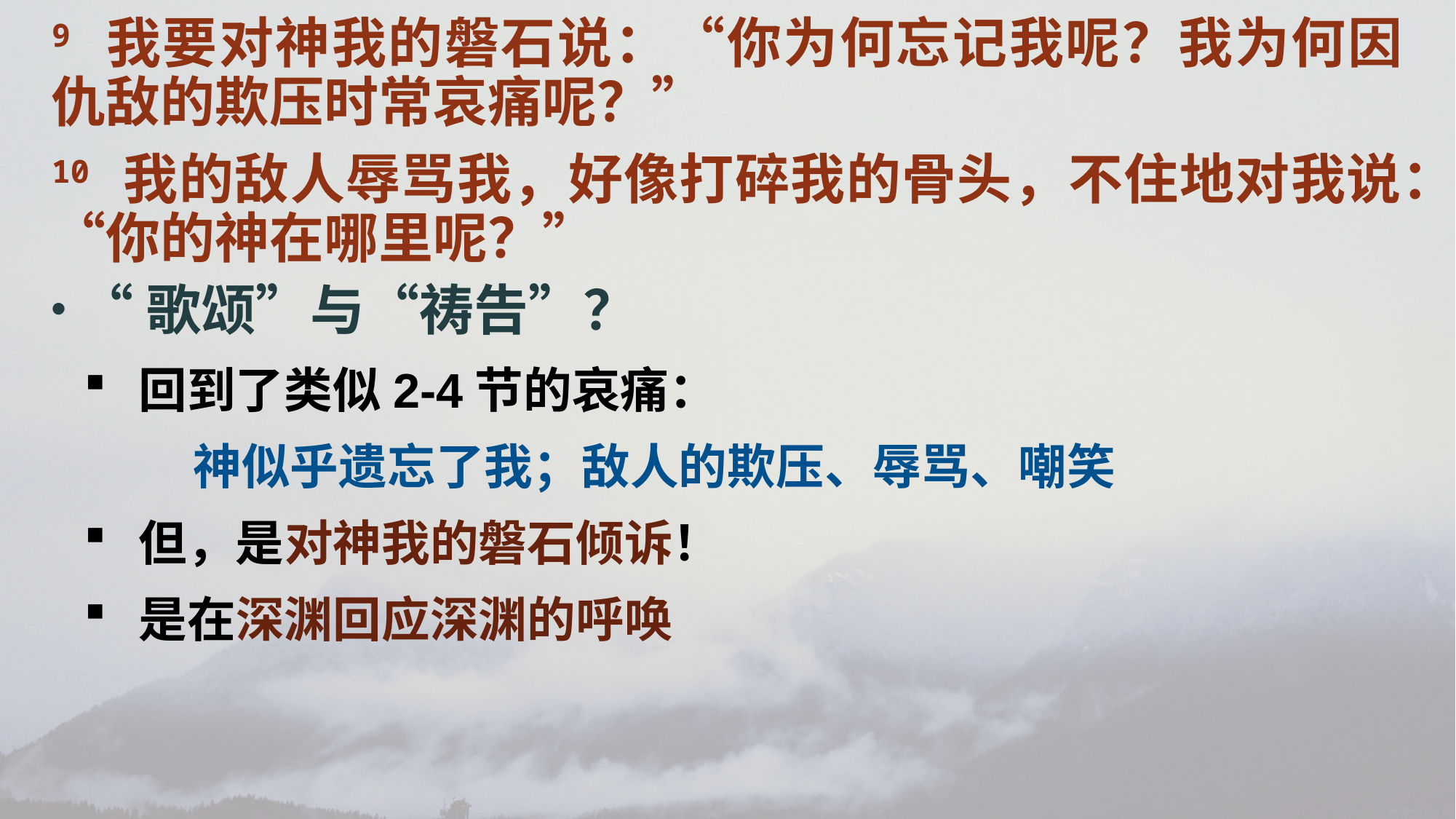

9 我要对神我的磐石说：“你为何忘记我呢？我为何因仇敌的欺压时常哀痛呢？”
10 我的敌人辱骂我，好像打碎我的骨头，不住地对我说：“你的神在哪里呢？”
“歌颂”与“祷告”？
回到了类似2-4节的哀痛：
	神似乎遗忘了我；敌人的欺压、辱骂、嘲笑
但，是对神我的磐石倾诉！
是在深渊回应深渊的呼唤